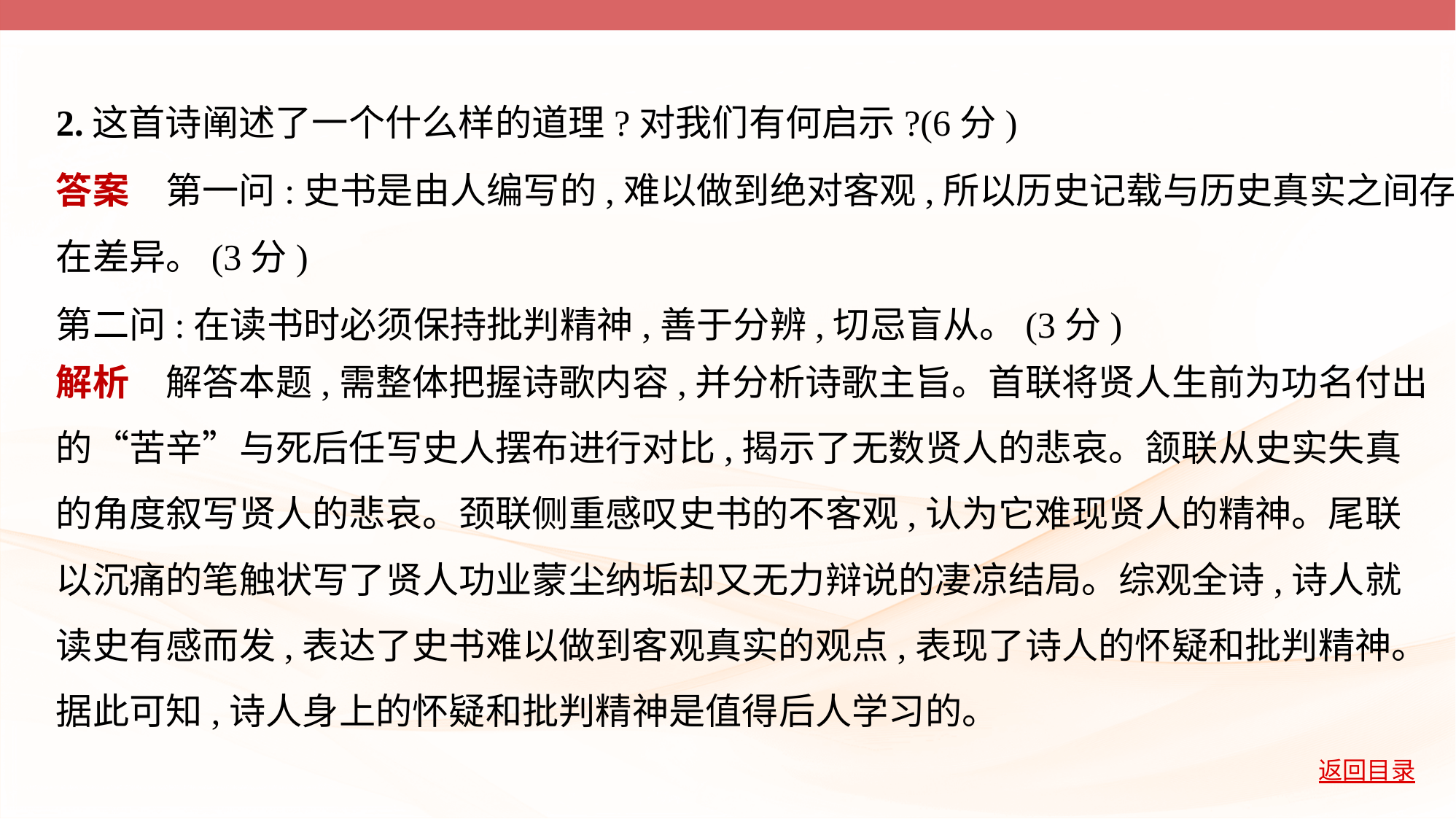

2.这首诗阐述了一个什么样的道理?对我们有何启示?(6分)
答案　第一问:史书是由人编写的,难以做到绝对客观,所以历史记载与历史真实之间存
在差异。(3分)
第二问:在读书时必须保持批判精神,善于分辨,切忌盲从。(3分)

解析　解答本题,需整体把握诗歌内容,并分析诗歌主旨。首联将贤人生前为功名付出
的“苦辛”与死后任写史人摆布进行对比,揭示了无数贤人的悲哀。颔联从史实失真
的角度叙写贤人的悲哀。颈联侧重感叹史书的不客观,认为它难现贤人的精神。尾联
以沉痛的笔触状写了贤人功业蒙尘纳垢却又无力辩说的凄凉结局。综观全诗,诗人就
读史有感而发,表达了史书难以做到客观真实的观点,表现了诗人的怀疑和批判精神。
据此可知,诗人身上的怀疑和批判精神是值得后人学习的。